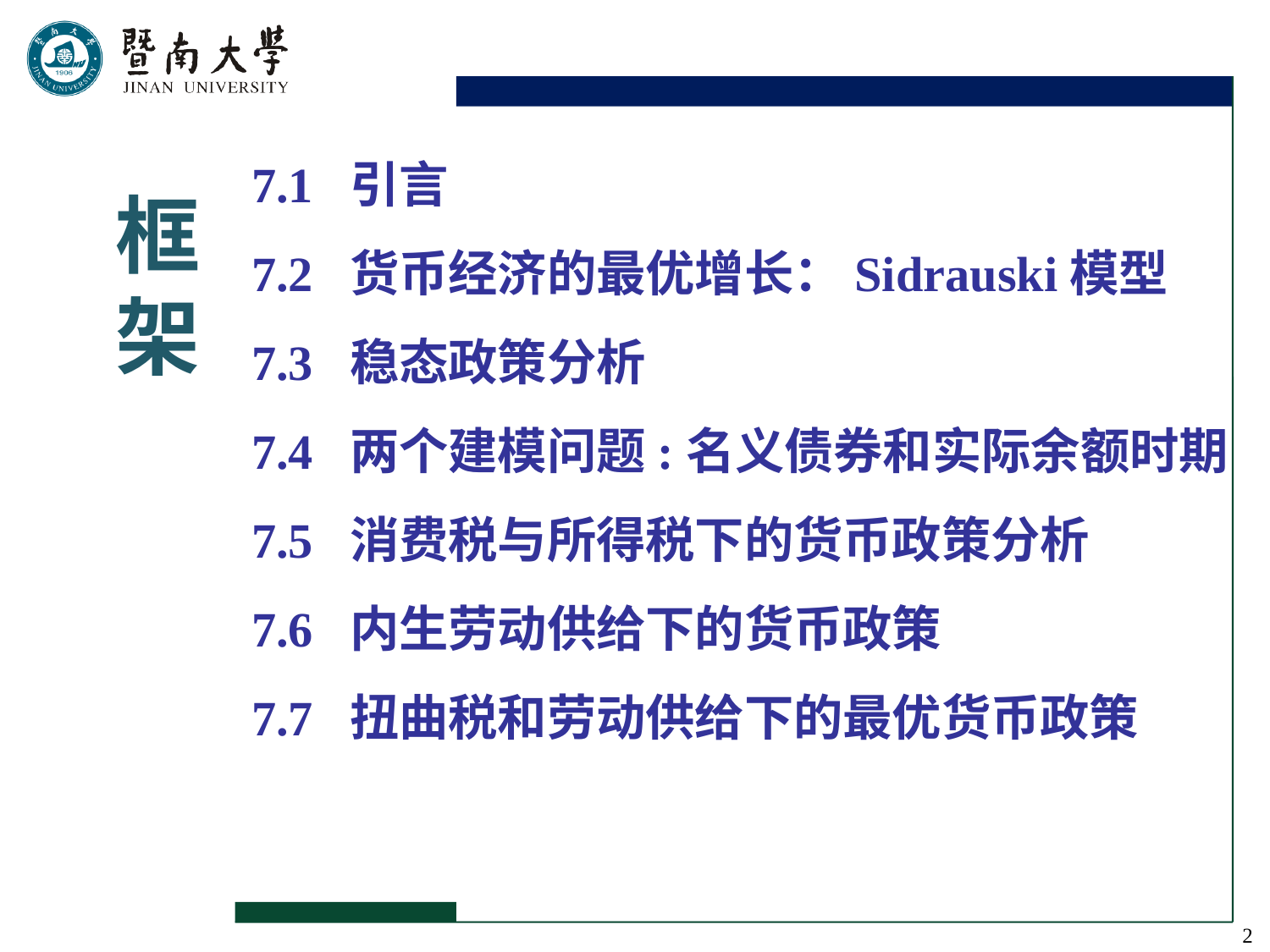

7.1  引言
7.2  货币经济的最优增长：Sidrauski模型
7.3  稳态政策分析
7.4  两个建模问题:名义债券和实际余额时期
7.5  消费税与所得税下的货币政策分析
7.6  内生劳动供给下的货币政策
7.7  扭曲税和劳动供给下的最优货币政策

框架